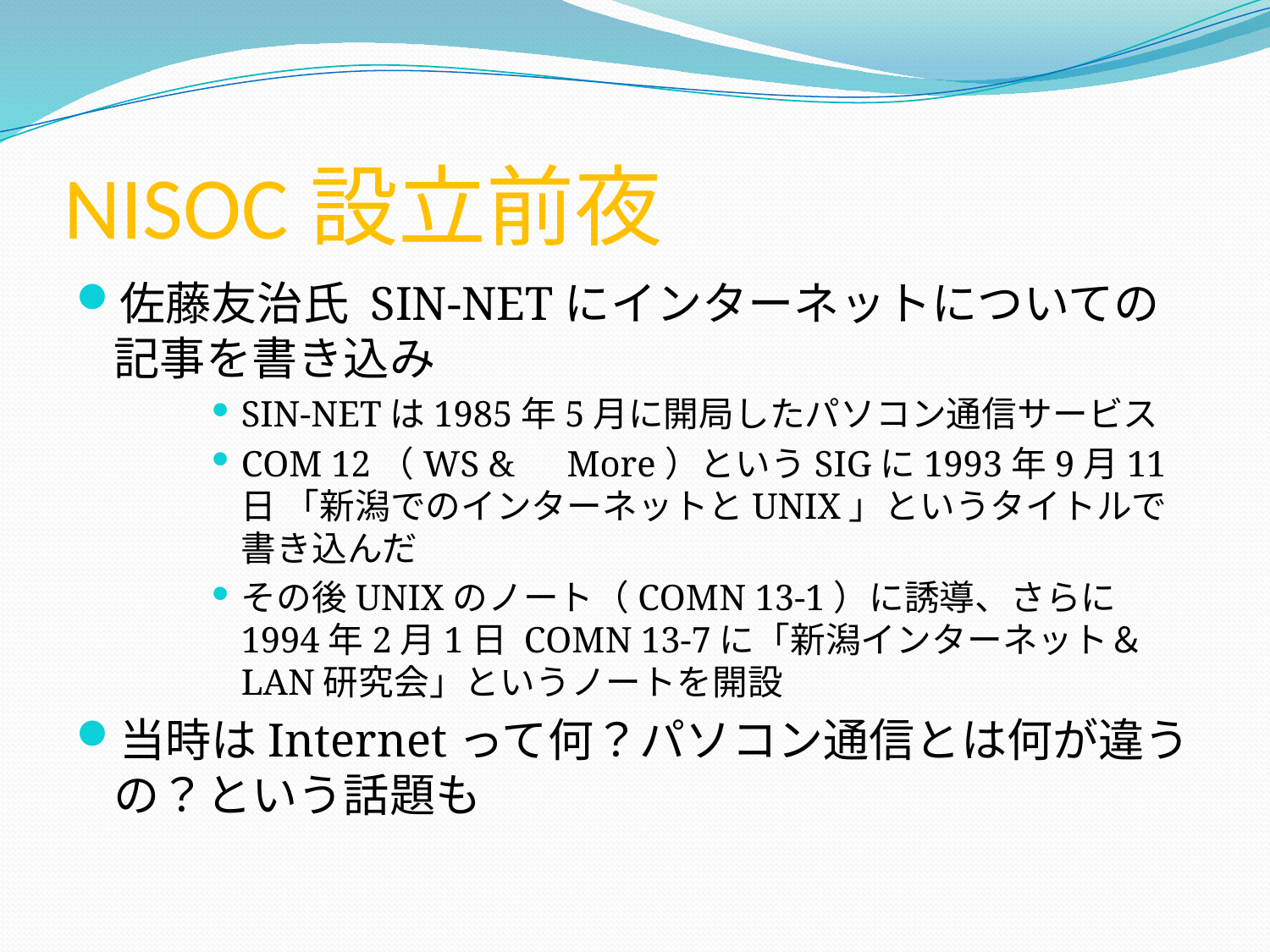

# NISOC設立前夜
佐藤友治氏 SIN-NETにインターネットについての記事を書き込み
SIN-NETは1985年5月に開局したパソコン通信サービス
COM 12（WS &　More）というSIGに1993年9月11日 「新潟でのインターネットとUNIX」というタイトルで書き込んだ
その後UNIXのノート（COMN 13-1）に誘導、さらに1994年2月1日 COMN 13-7に「新潟インターネット＆LAN研究会」というノートを開設
当時はInternetって何？パソコン通信とは何が違うの？という話題も